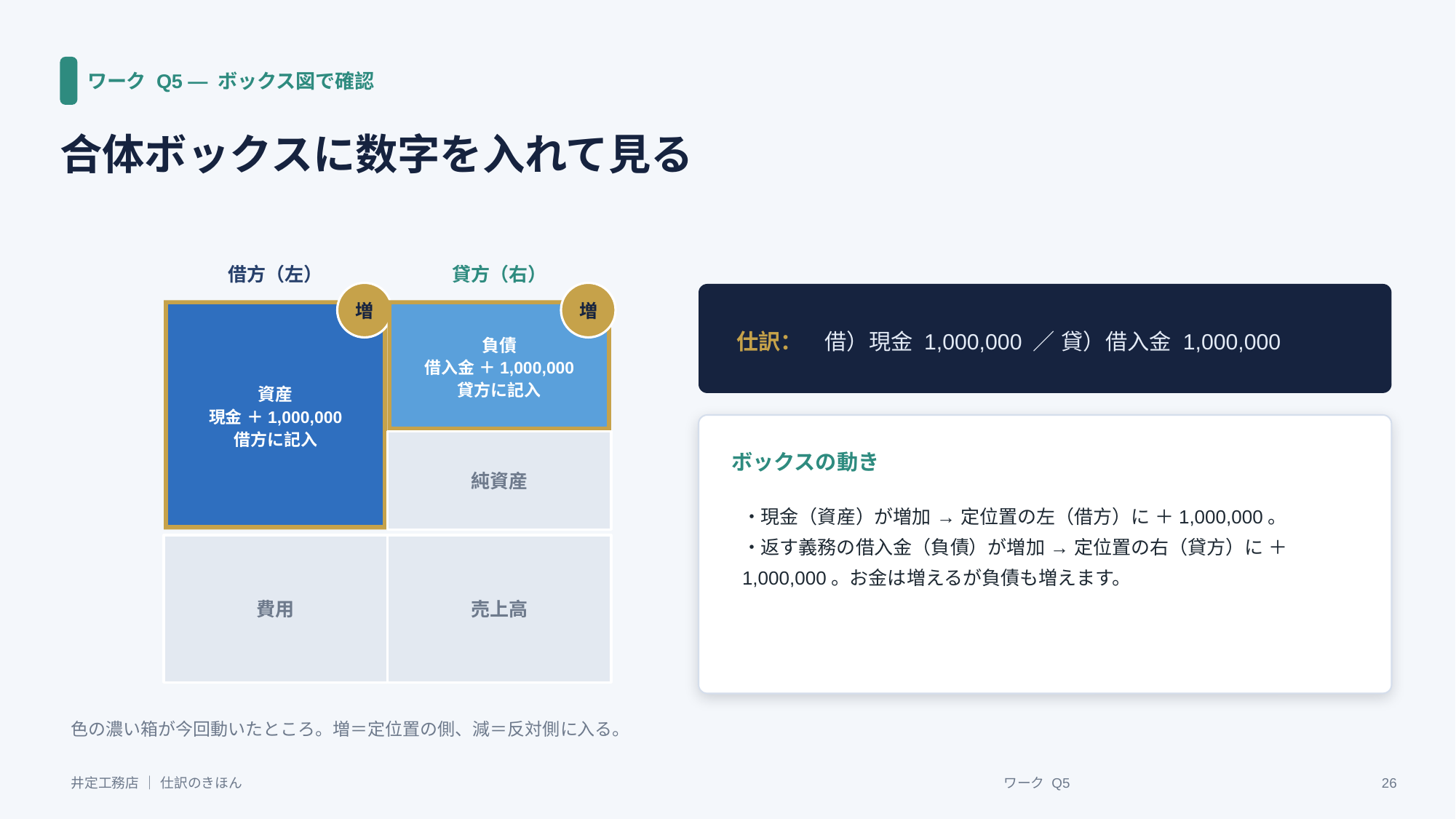

ワーク Q5 ― ボックス図で確認
合体ボックスに数字を入れて見る
借方（左）
貸方（右）

増

増

仕訳：　借）現金 1,000,000 ／ 貸）借入金 1,000,000

資産
現金 ＋1,000,000
借方に記入

負債
借入金 ＋1,000,000
貸方に記入

純資産
ボックスの動き
・現金（資産）が増加 → 定位置の左（借方）に ＋1,000,000。
・返す義務の借入金（負債）が増加 → 定位置の右（貸方）に ＋1,000,000。お金は増えるが負債も増えます。

費用

売上高
色の濃い箱が今回動いたところ。増＝定位置の側、減＝反対側に入る。
井定工務店 ｜ 仕訳のきほん
ワーク Q5
26